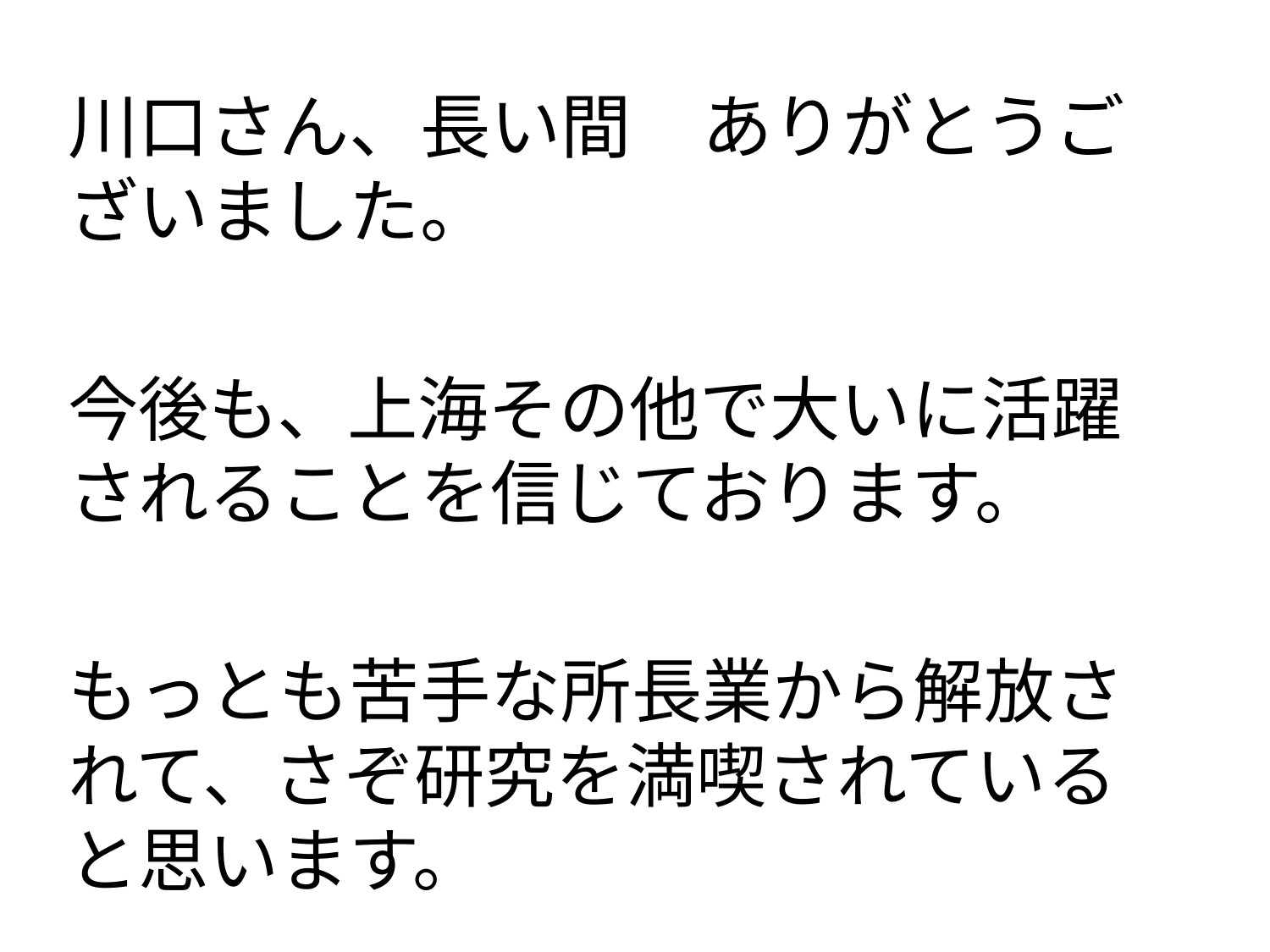

川口さん、長い間　ありがとうございました。

今後も、上海その他で大いに活躍されることを信じております。

もっとも苦手な所長業から解放されて、さぞ研究を満喫されていると思います。